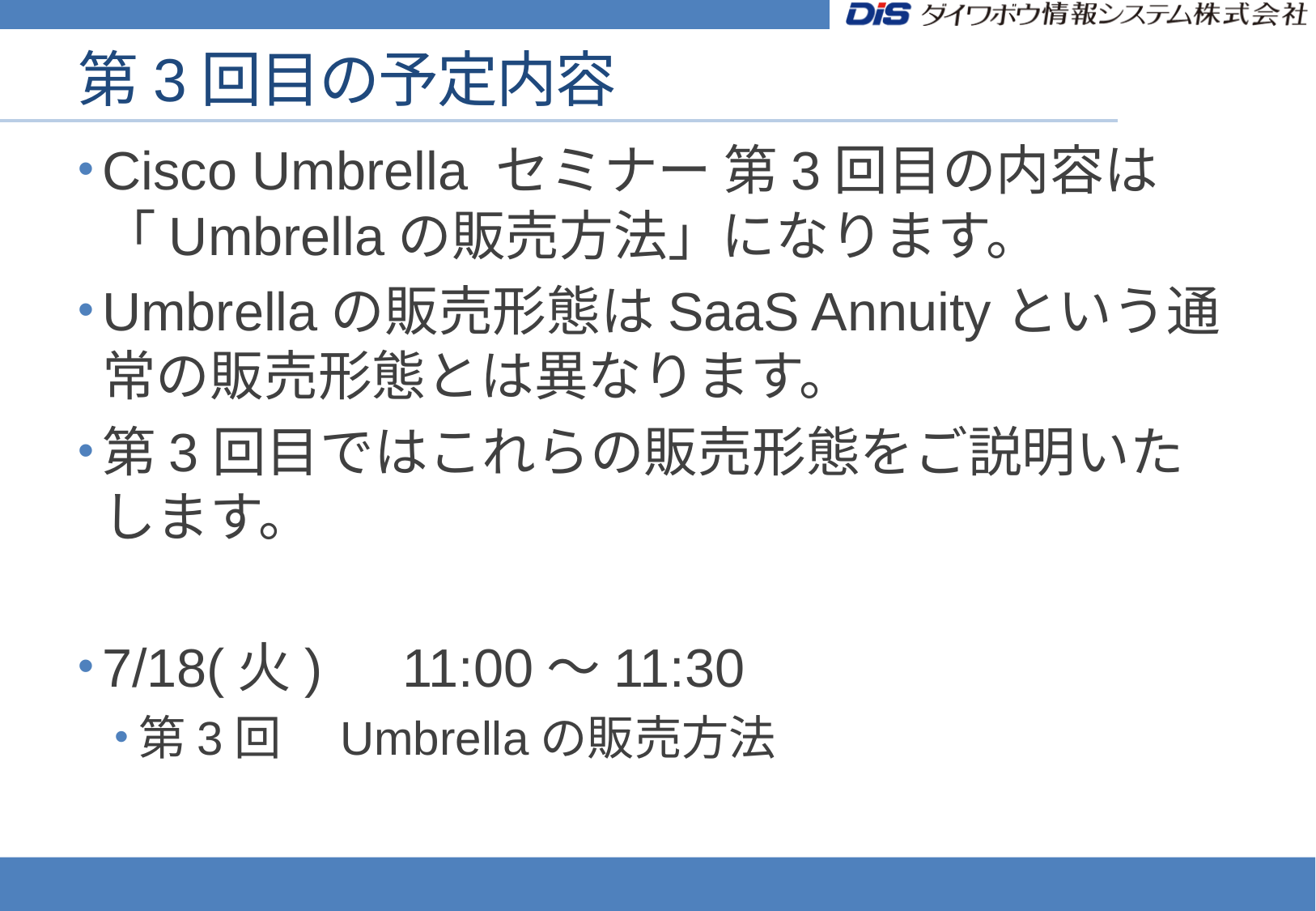

# 第3回目の予定内容
Cisco Umbrella セミナー 第3回目の内容は「Umbrellaの販売方法」になります。
Umbrellaの販売形態はSaaS Annuityという通常の販売形態とは異なります。
第3回目ではこれらの販売形態をご説明いたします。

7/18(火)　11:00～11:30
第3回　Umbrellaの販売方法